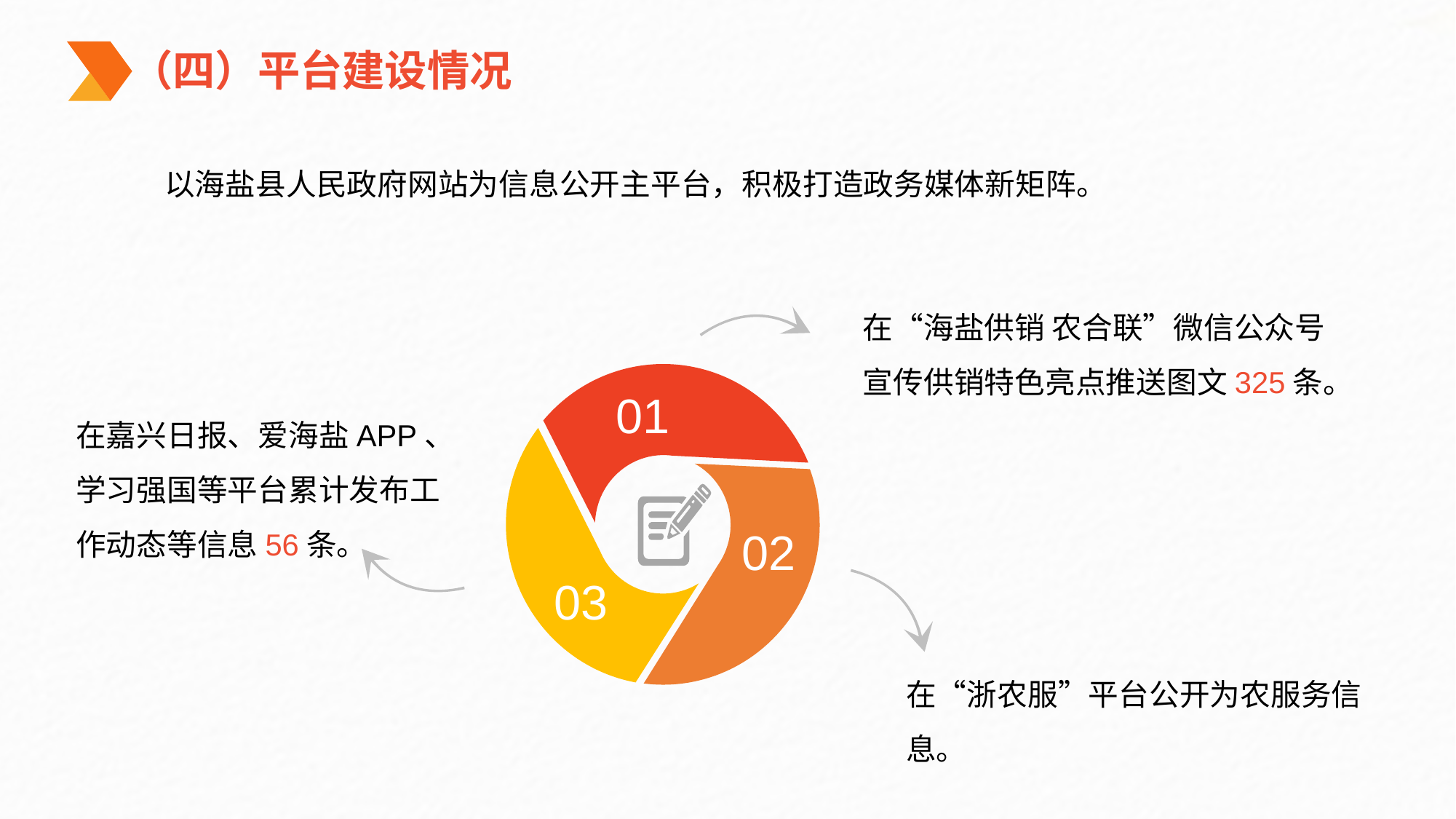

（四）平台建设情况

以海盐县人民政府网站为信息公开主平台，积极打造政务媒体新矩阵。
在“海盐供销 农合联”微信公众号宣传供销特色亮点推送图文325条。

01

02
03
在嘉兴日报、爱海盐APP、学习强国等平台累计发布工作动态等信息56条。

在“浙农服”平台公开为农服务信息。